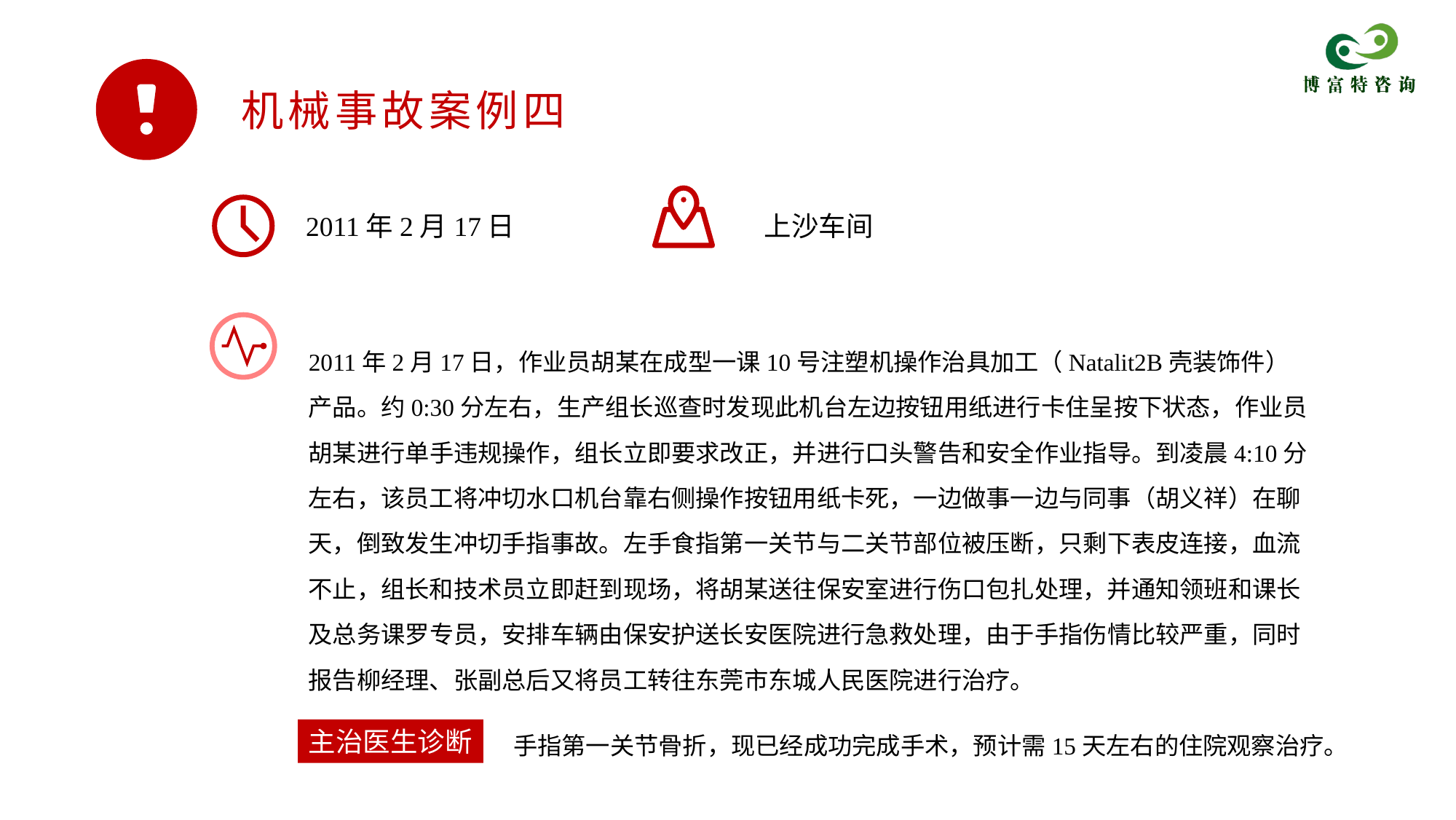

机械事故案例四

2011年2月17日
上沙车间

2011年2月17日，作业员胡某在成型一课10号注塑机操作治具加工（Natalit2B壳装饰件）产品。约0:30分左右，生产组长巡查时发现此机台左边按钮用纸进行卡住呈按下状态，作业员胡某进行单手违规操作，组长立即要求改正，并进行口头警告和安全作业指导。到凌晨4:10分左右，该员工将冲切水口机台靠右侧操作按钮用纸卡死，一边做事一边与同事（胡义祥）在聊天，倒致发生冲切手指事故。左手食指第一关节与二关节部位被压断，只剩下表皮连接，血流不止，组长和技术员立即赶到现场，将胡某送往保安室进行伤口包扎处理，并通知领班和课长及总务课罗专员，安排车辆由保安护送长安医院进行急救处理，由于手指伤情比较严重，同时报告柳经理、张副总后又将员工转往东莞市东城人民医院进行治疗。
主治医生诊断
手指第一关节骨折，现已经成功完成手术，预计需15天左右的住院观察治疗。